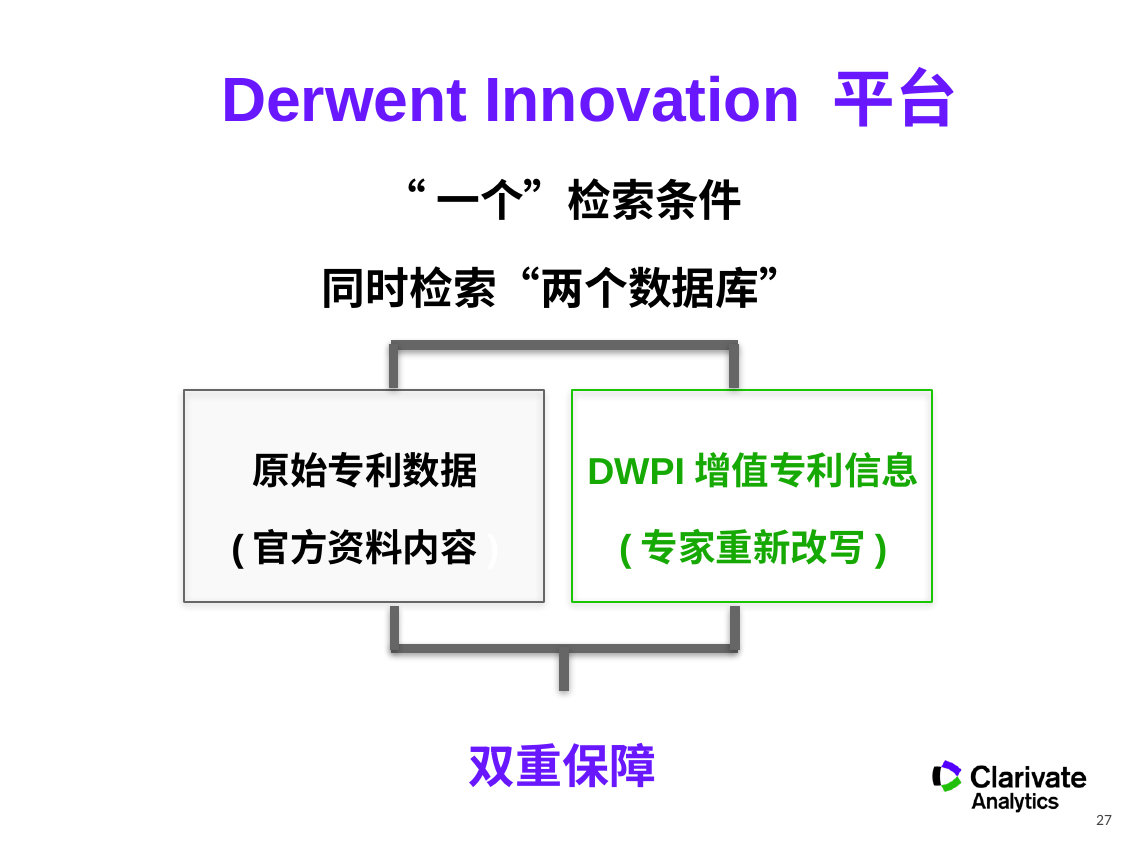

Derwent Innovation 平台
“一个”检索条件
同时检索“两个数据库”

原始专利数据
(官方资料内容)

DWPI增值专利信息
(专家重新改写)
双重保障